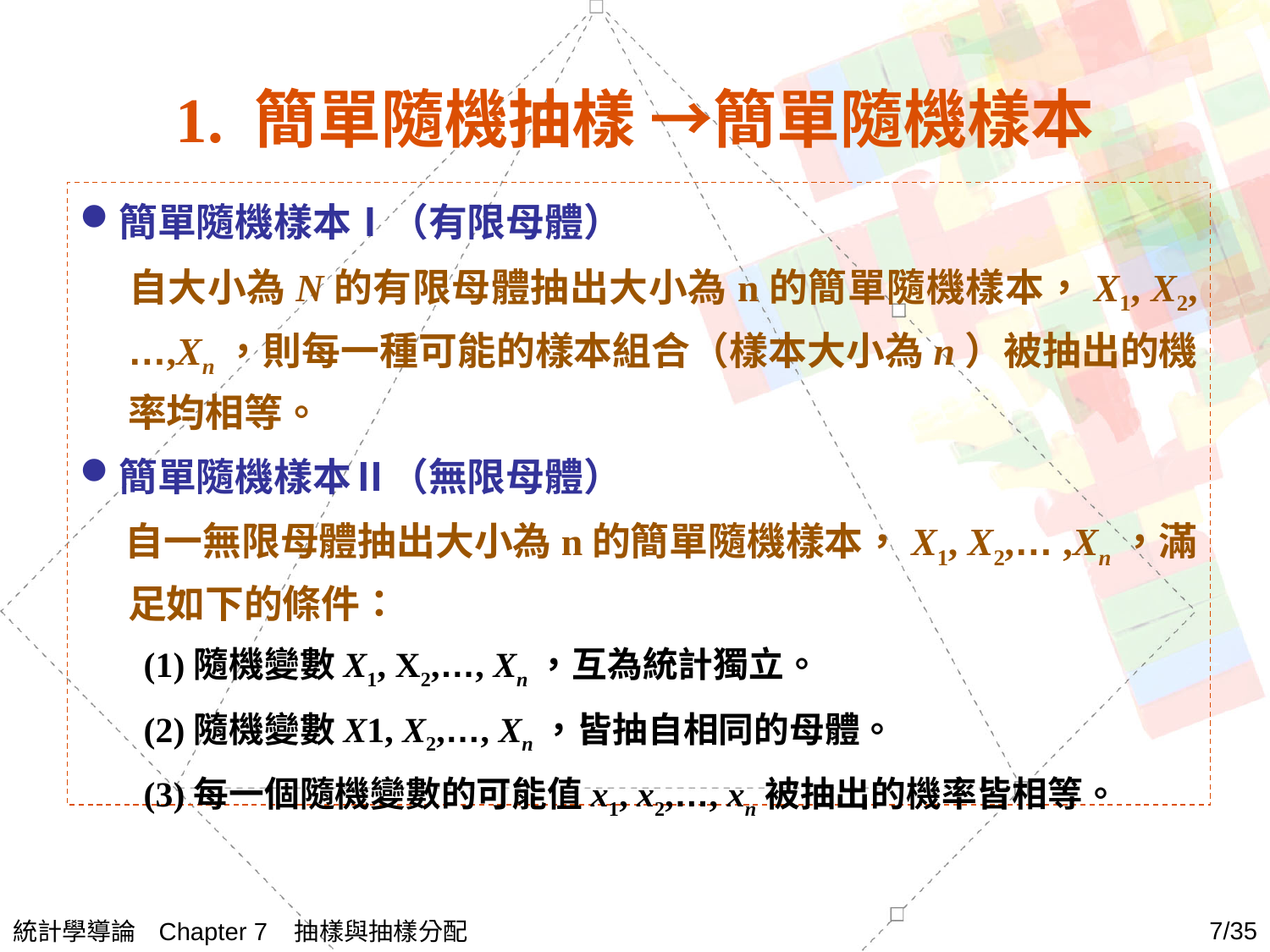

# 1. 簡單隨機抽樣 →簡單隨機樣本
簡單隨機樣本Ⅰ（有限母體）
    自大小為N的有限母體抽出大小為n的簡單隨機樣本，X1, X2,…,Xn，則每一種可能的樣本組合（樣本大小為n）被抽出的機率均相等。
簡單隨機樣本Ⅱ（無限母體）
    自一無限母體抽出大小為n的簡單隨機樣本，X1, X2,… ,Xn，滿足如下的條件：
(1)隨機變數X1, X2,…, Xn，互為統計獨立。
(2)隨機變數X1, X2,…, Xn，皆抽自相同的母體。
(3)每一個隨機變數的可能值x1, x2,…, xn被抽出的機率皆相等。
統計學導論   Chapter 7   抽樣與抽樣分配
7/35